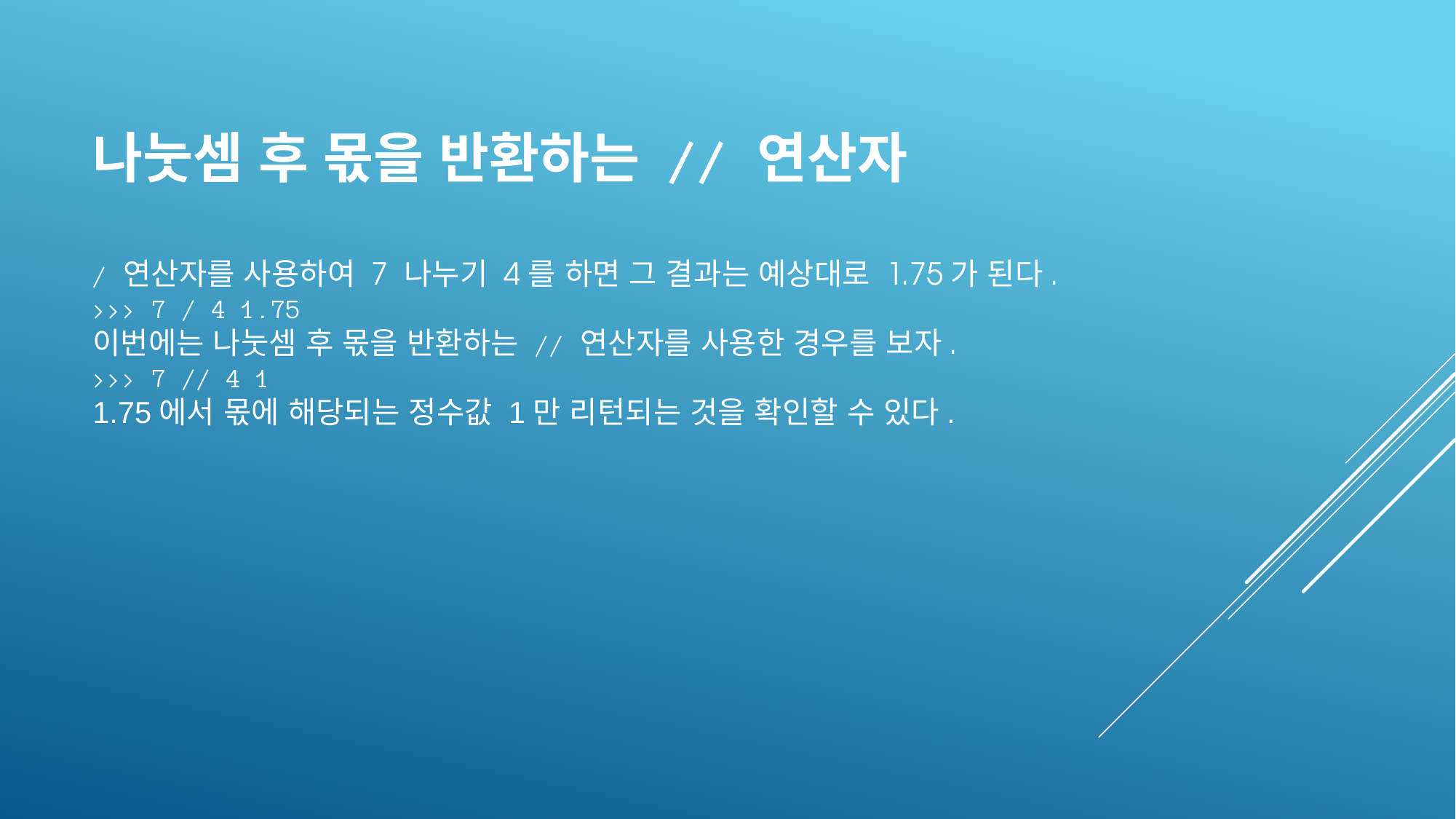

나눗셈 후 몫을 반환하는 // 연산자

/ 연산자를 사용하여 7 나누기 4를 하면 그 결과는 예상대로 1.75가 된다.
>>> 7 / 4 1.75
이번에는 나눗셈 후 몫을 반환하는 // 연산자를 사용한 경우를 보자.
>>> 7 // 4 1
1.75에서 몫에 해당되는 정수값 1만 리턴되는 것을 확인할 수 있다.

#